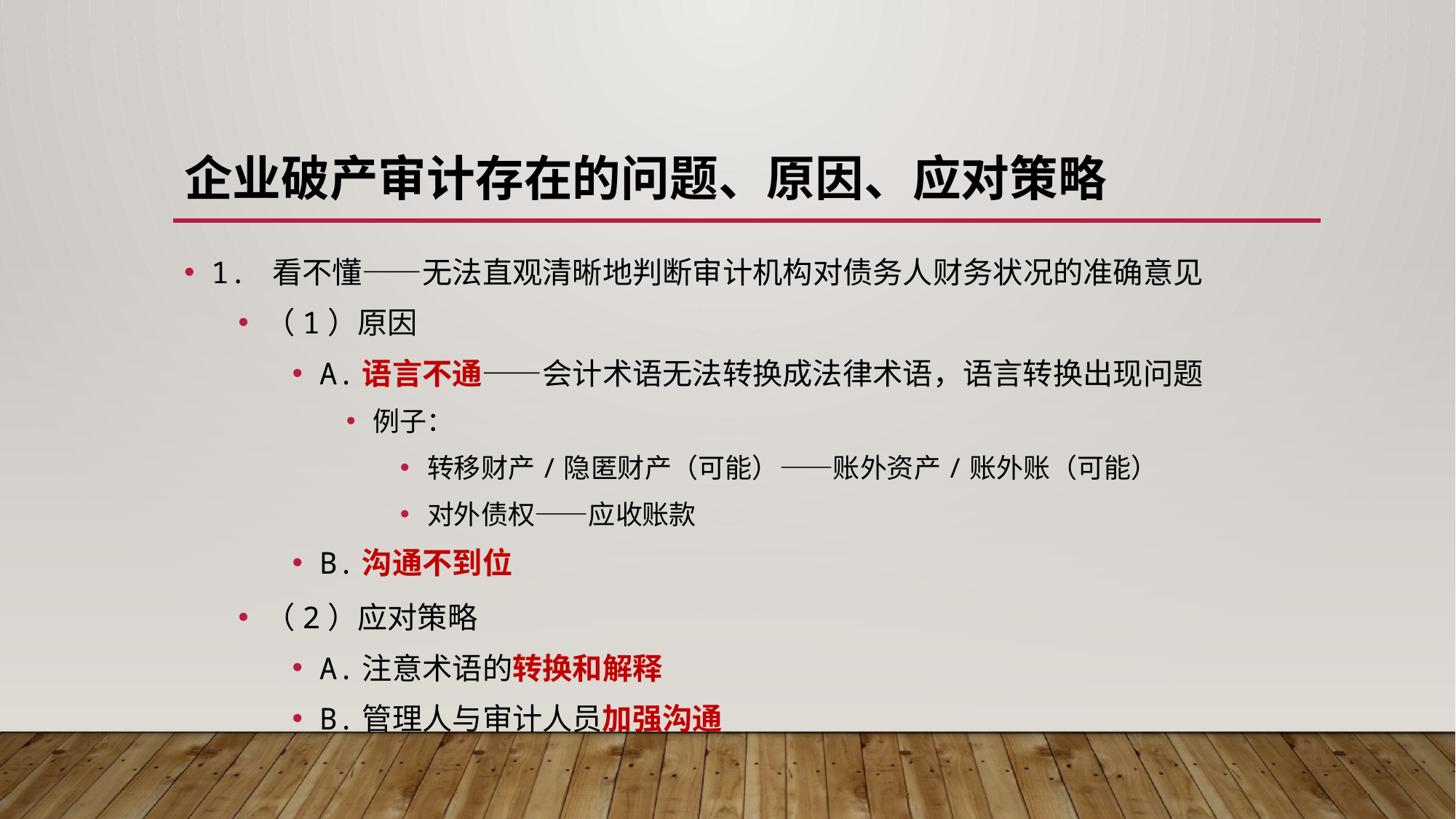

# 企业破产审计存在的问题、原因、应对策略
1. 看不懂——无法直观清晰地判断审计机构对债务人财务状况的准确意见
（1）原因
A.语言不通——会计术语无法转换成法律术语，语言转换出现问题
例子：
转移财产/隐匿财产（可能）——账外资产/账外账（可能）
对外债权——应收账款
B.沟通不到位
（2）应对策略
A.注意术语的转换和解释
B.管理人与审计人员加强沟通